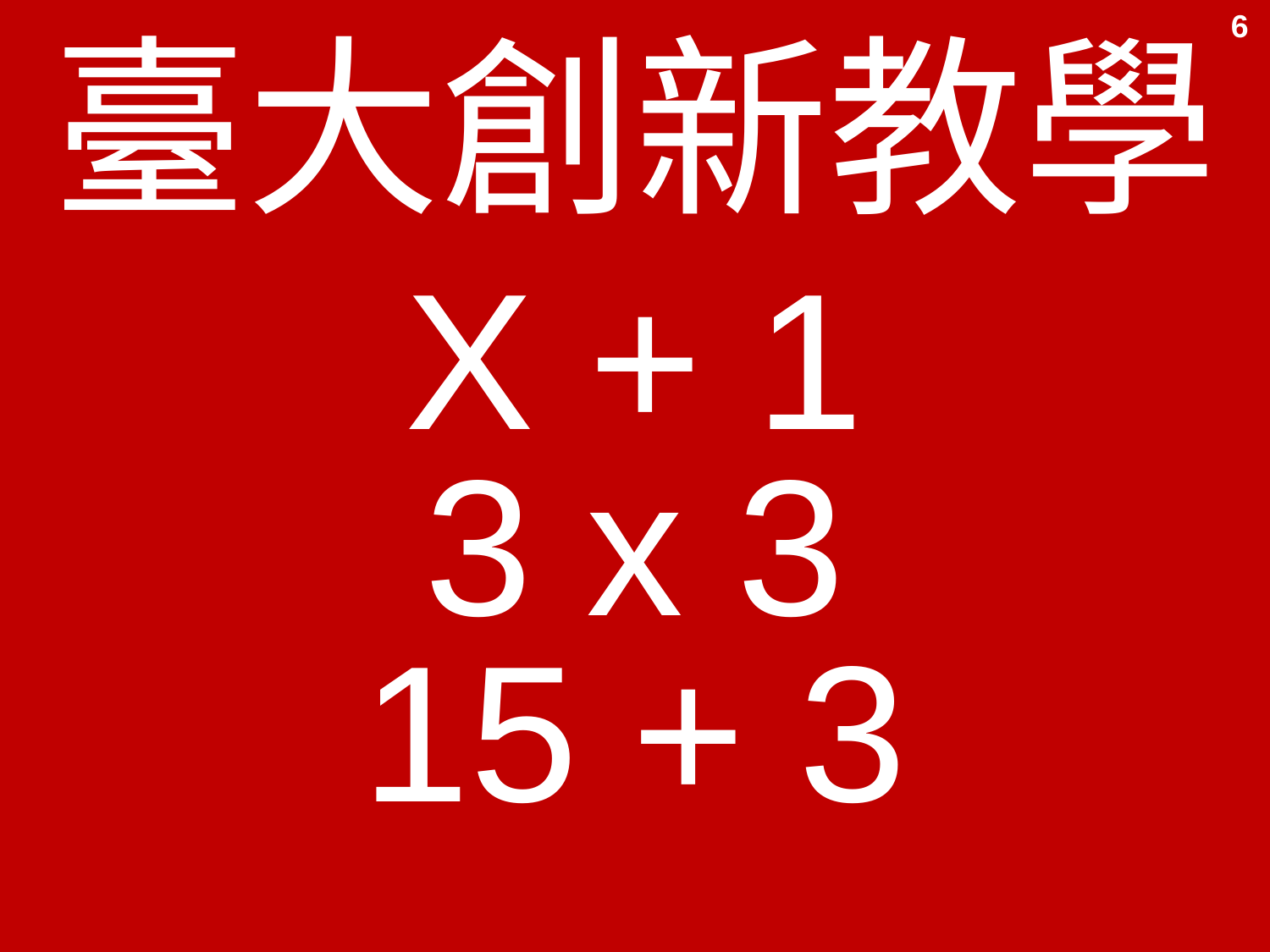

6
臺大創新教學
X + 1
3 x 3
15 + 3